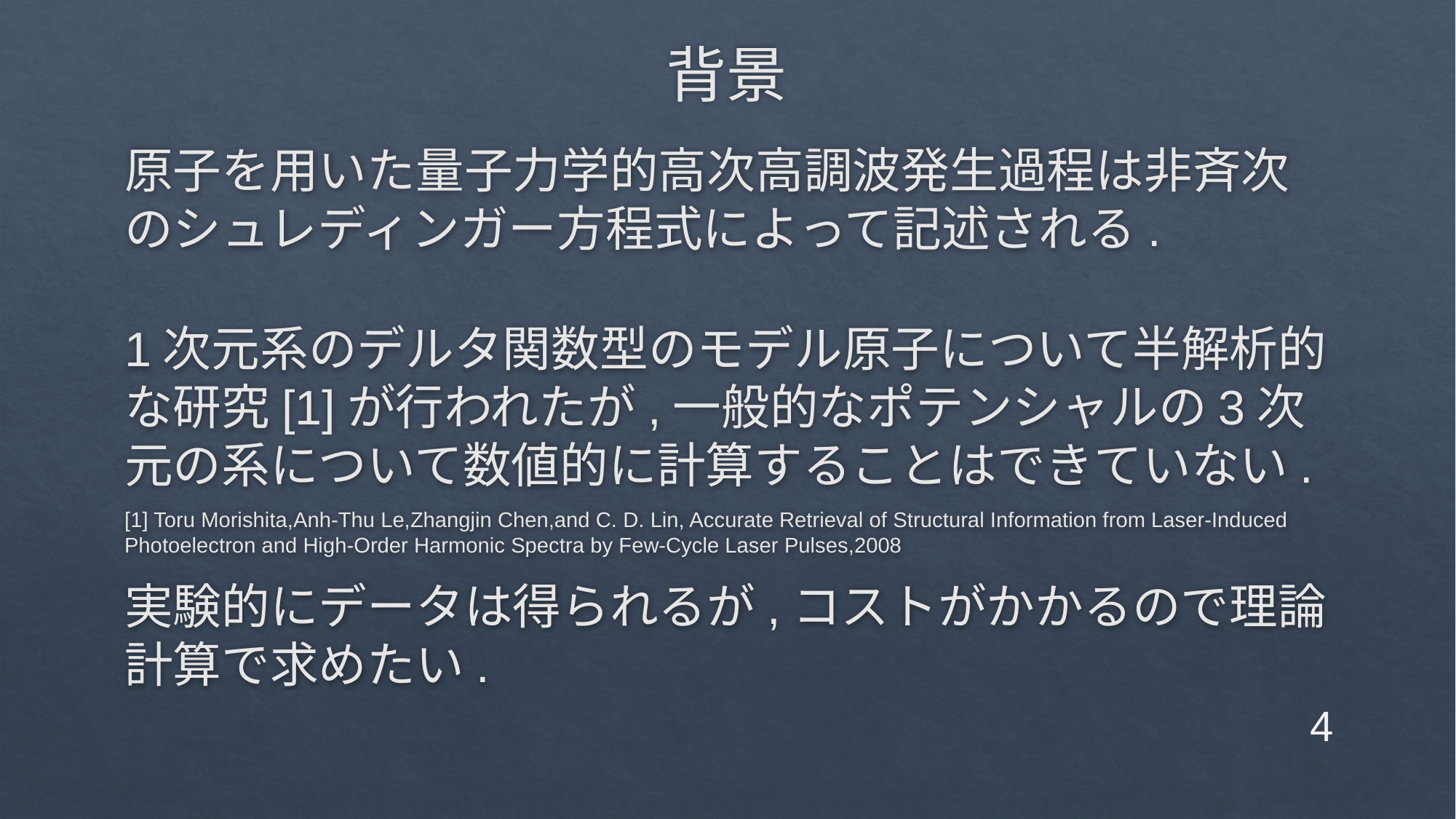

# 背景
原子を用いた量子力学的高次高調波発生過程は非斉次のシュレディンガー方程式によって記述される.

1次元系のデルタ関数型のモデル原子について半解析的な研究[1]が行われたが,一般的なポテンシャルの3次元の系について数値的に計算することはできていない.
[1] Toru Morishita,Anh-Thu Le,Zhangjin Chen,and C. D. Lin, Accurate Retrieval of Structural Information from Laser-Induced Photoelectron and High-Order Harmonic Spectra by Few-Cycle Laser Pulses,2008
実験的にデータは得られるが,コストがかかるので理論計算で求めたい.

4